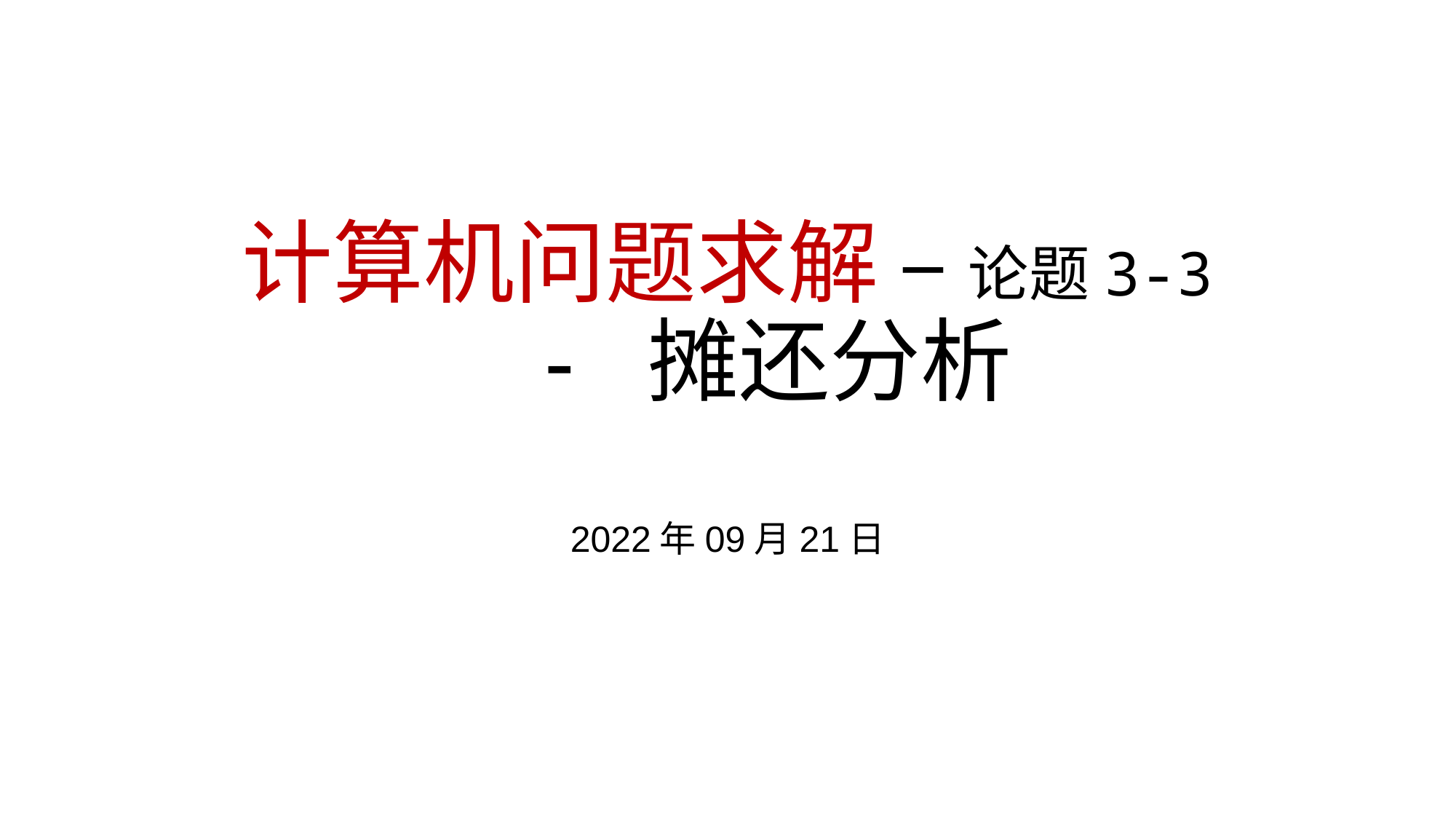

# 计算机问题求解 – 论题3-3 -  摊还分析
2022年09月21日